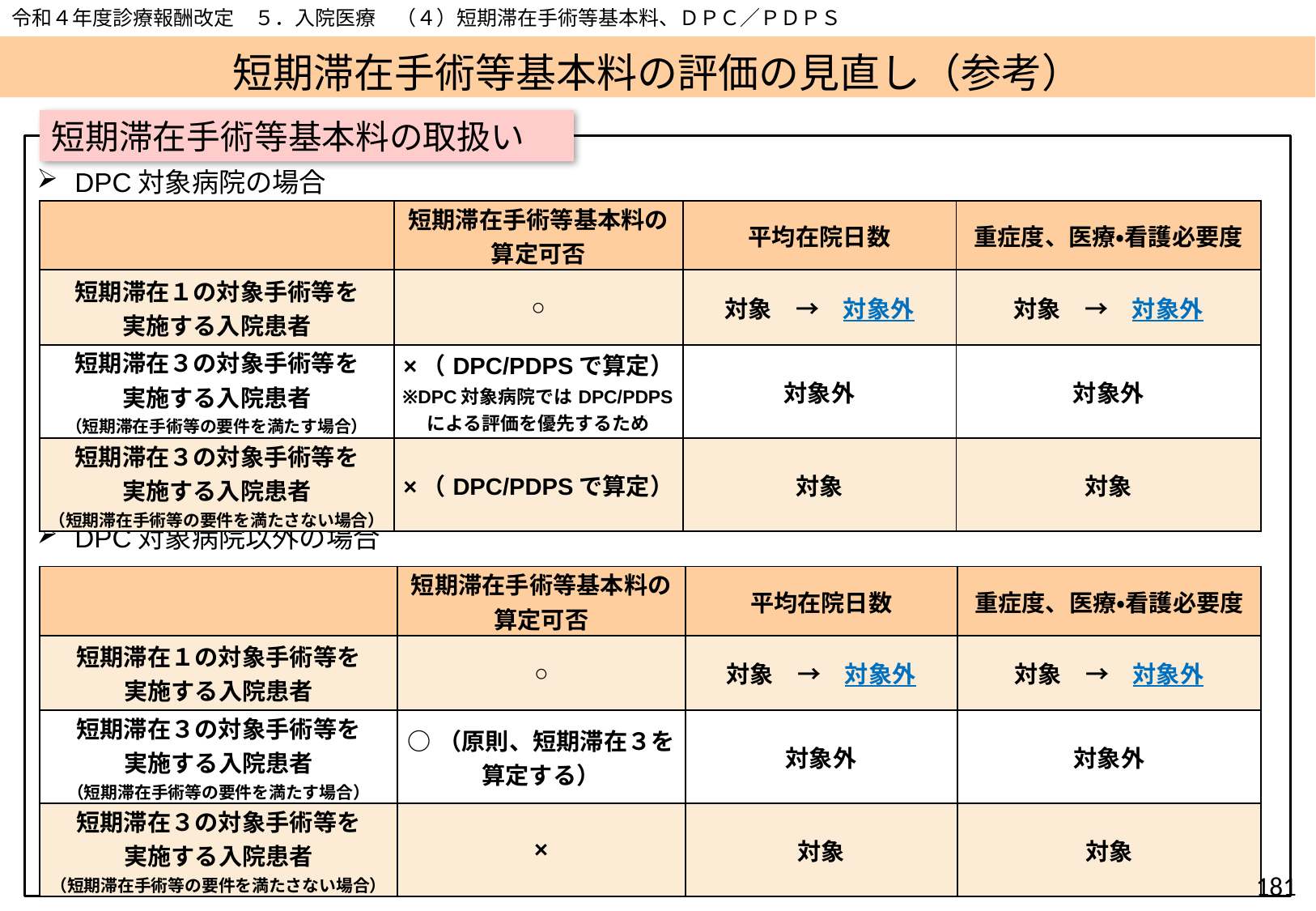

令和４年度診療報酬改定　５．入院医療　（４）短期滞在手術等基本料、ＤＰＣ／ＰＤＰＳ
# 短期滞在手術等基本料の評価の見直し（参考）
短期滞在手術等基本料の取扱い

DPC対象病院の場合

DPC対象病院以外の場合
|  | 短期滞在手術等基本料の算定可否 | 平均在院日数 | 重症度、医療・看護必要度 |
| --- | --- | --- | --- |
| 短期滞在１の対象手術等を 実施する入院患者 | ○ | 対象　→　対象外 | 対象　→　対象外 |
| 短期滞在３の対象手術等を 実施する入院患者 （短期滞在手術等の要件を満たす場合） | ×（DPC/PDPSで算定） ※DPC対象病院ではDPC/PDPSによる評価を優先するため | 対象外 | 対象外 |
| 短期滞在３の対象手術等を 実施する入院患者 （短期滞在手術等の要件を満たさない場合） | ×（DPC/PDPSで算定） | 対象 | 対象 |
|  | 短期滞在手術等基本料の 算定可否 | 平均在院日数 | 重症度、医療・看護必要度 |
| --- | --- | --- | --- |
| 短期滞在１の対象手術等を 実施する入院患者 | ○ | 対象　→　対象外 | 対象　→　対象外 |
| 短期滞在３の対象手術等を 実施する入院患者 （短期滞在手術等の要件を満たす場合） | ○（原則、短期滞在３を算定する） | 対象外 | 対象外 |
| 短期滞在３の対象手術等を 実施する入院患者 （短期滞在手術等の要件を満たさない場合） | × | 対象 | 対象 |
181